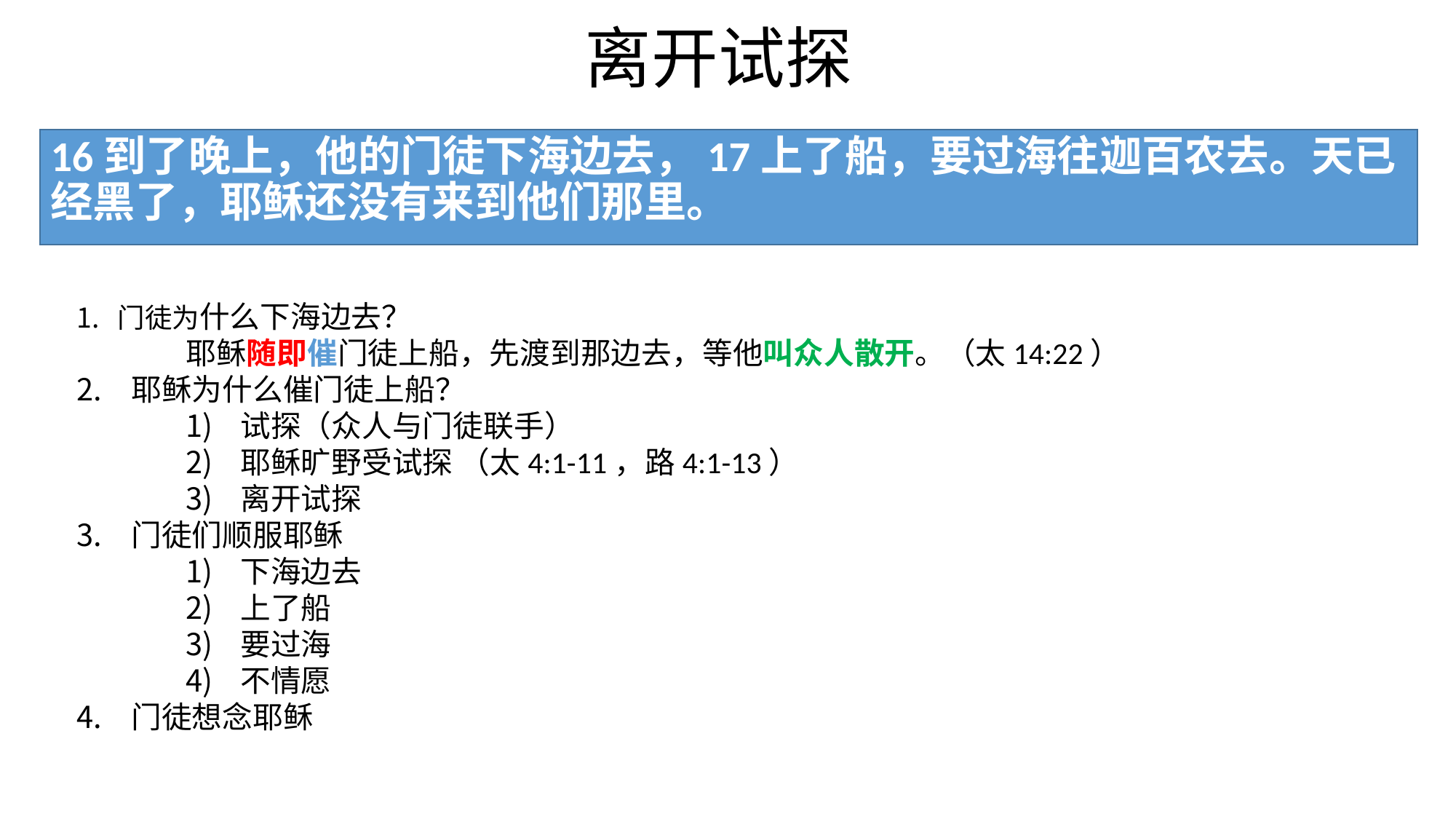

# 离开试探
16到了晚上，他的门徒下海边去，17上了船，要过海往迦百农去。天已经黑了，耶稣还没有来到他们那里。
门徒为什么下海边去？
耶稣随即催门徒上船，先渡到那边去，等他叫众人散开。（太14:22）
耶稣为什么催门徒上船？
试探（众人与门徒联手）
耶稣旷野受试探 （太4:1-11，路4:1-13）
离开试探
门徒们顺服耶稣
下海边去
上了船
要过海
不情愿
门徒想念耶稣